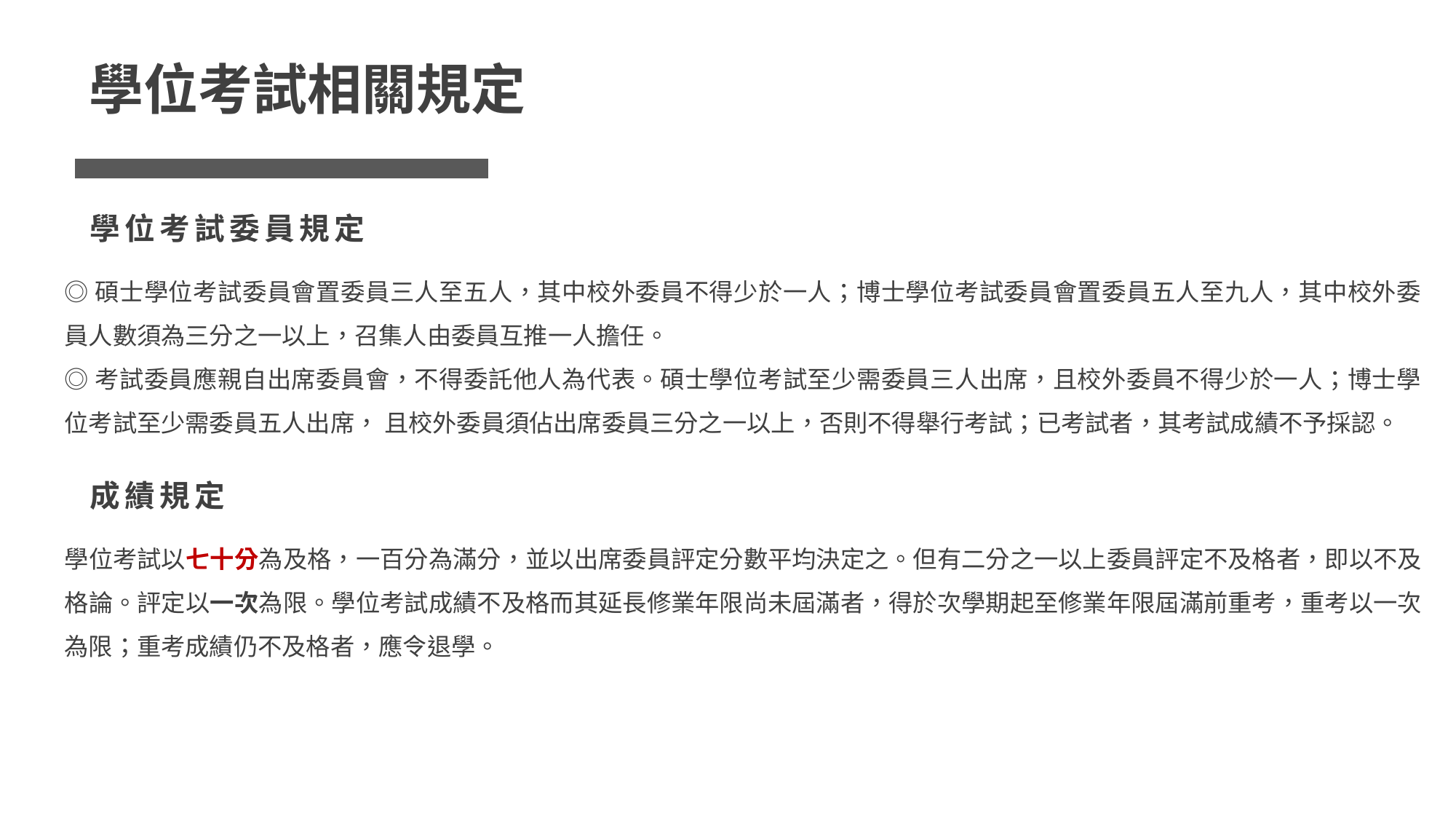

學位考試相關規定

學位考試委員規定
◎碩士學位考試委員會置委員三人至五人，其中校外委員不得少於一人；博士學位考試委員會置委員五人至九人，其中校外委員人數須為三分之一以上，召集人由委員互推一人擔任。
◎考試委員應親自出席委員會，不得委託他人為代表。碩士學位考試至少需委員三人出席，且校外委員不得少於一人；博士學位考試至少需委員五人出席， 且校外委員須佔出席委員三分之一以上，否則不得舉行考試；已考試者，其考試成績不予採認。
成績規定
學位考試以七十分為及格，一百分為滿分，並以出席委員評定分數平均決定之。但有二分之一以上委員評定不及格者，即以不及格論。評定以一次為限。學位考試成績不及格而其延長修業年限尚未屆滿者，得於次學期起至修業年限屆滿前重考，重考以一次為限；重考成績仍不及格者，應令退學。